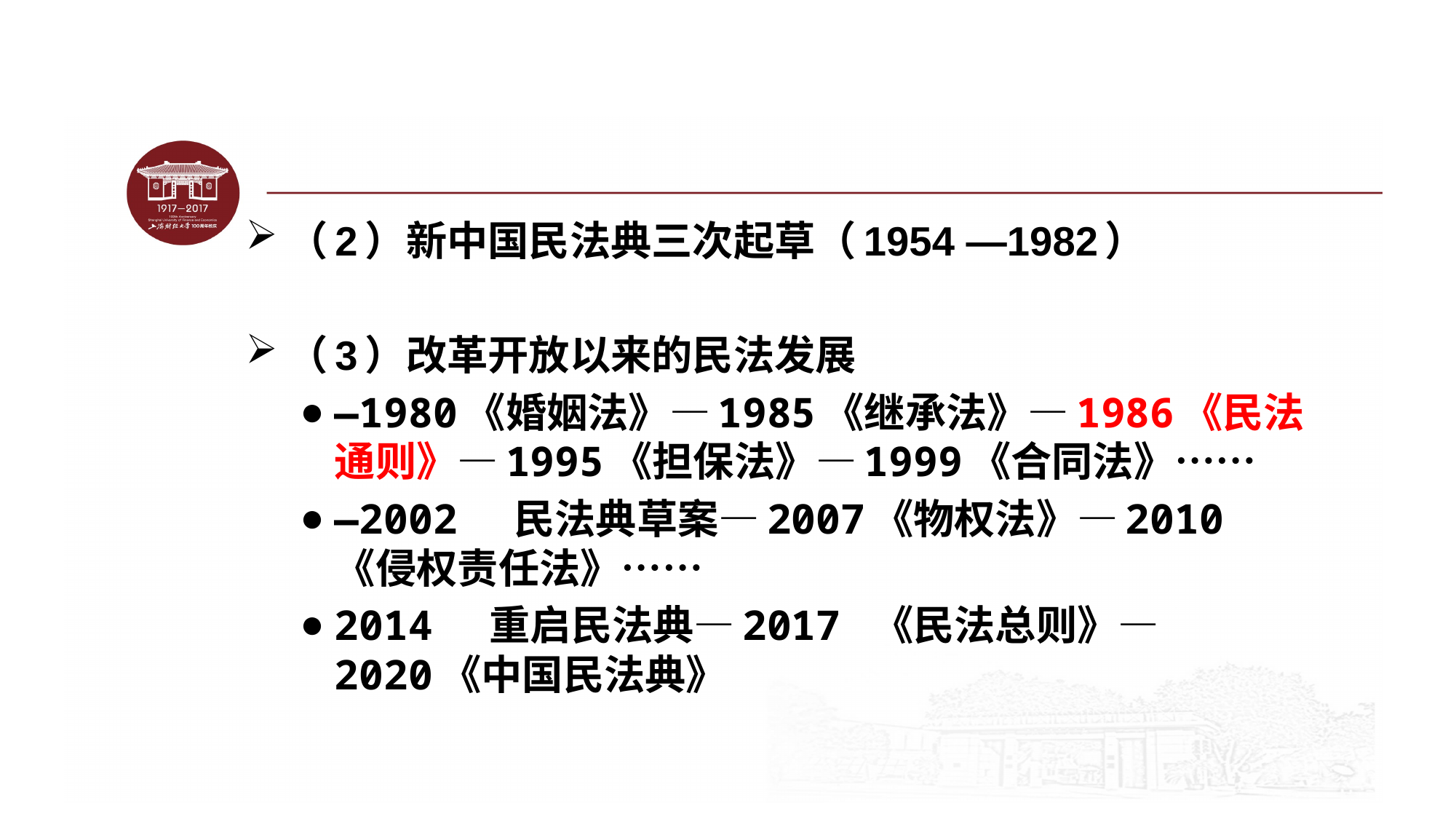

#
（2）新中国民法典三次起草（1954 —1982）

（3）改革开放以来的民法发展
—1980《婚姻法》—1985《继承法》—1986《民法通则》—1995《担保法》—1999《合同法》……
—2002  民法典草案—2007《物权法》—2010《侵权责任法》……
2014  重启民法典—2017 《民法总则》—2020《中国民法典》